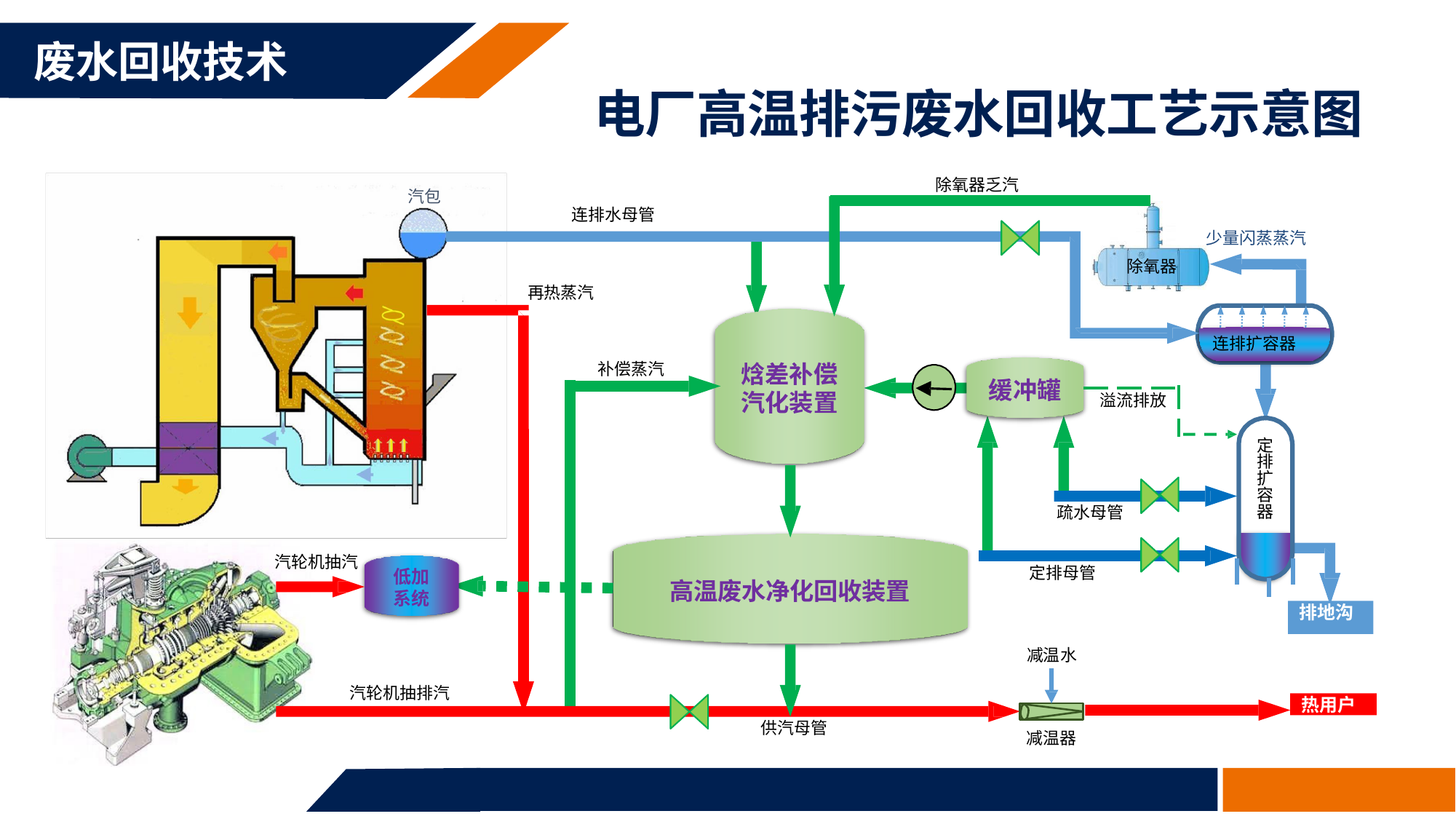

废水回收技术
电厂高温排污废水回收工艺示意图

除氧器乏汽
汽包

连排水母管
少量闪蒸蒸汽
除氧器
再热蒸汽

连排扩容器

补偿蒸汽
焓差补偿 汽化装置

缓冲罐

溢流排放

定 排 扩 容 器

疏水母管

汽轮机抽汽

定排母管
低加 系统

高温废水净化回收装置

排地沟

减温水

汽轮机抽排汽
热用户

供汽母管
减温器